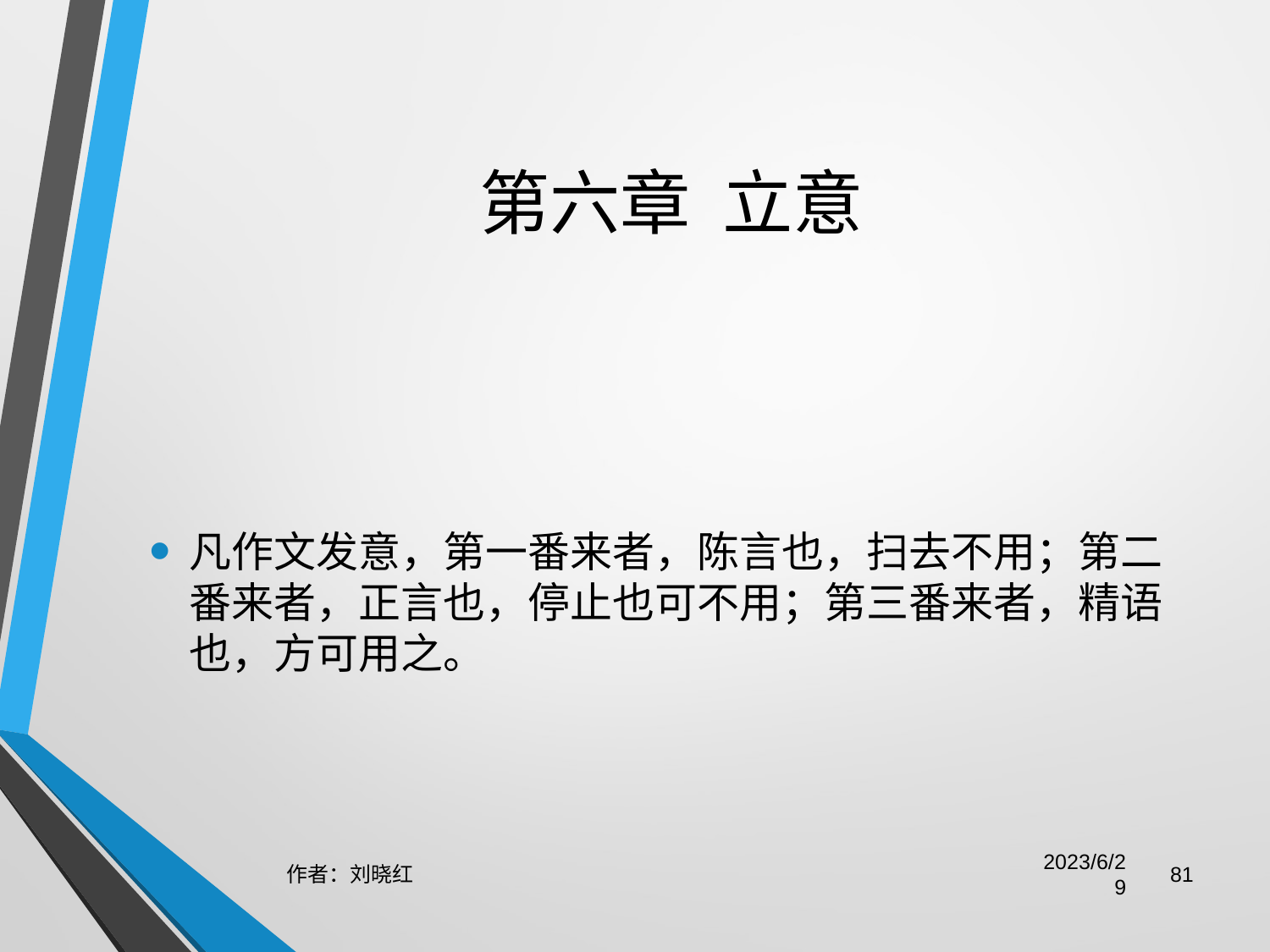

# 第六章  立意
凡作文发意，第一番来者，陈言也，扫去不用；第二番来者，正言也，停止也可不用；第三番来者，精语也，方可用之。
作者：刘晓红
2023/6/29
81